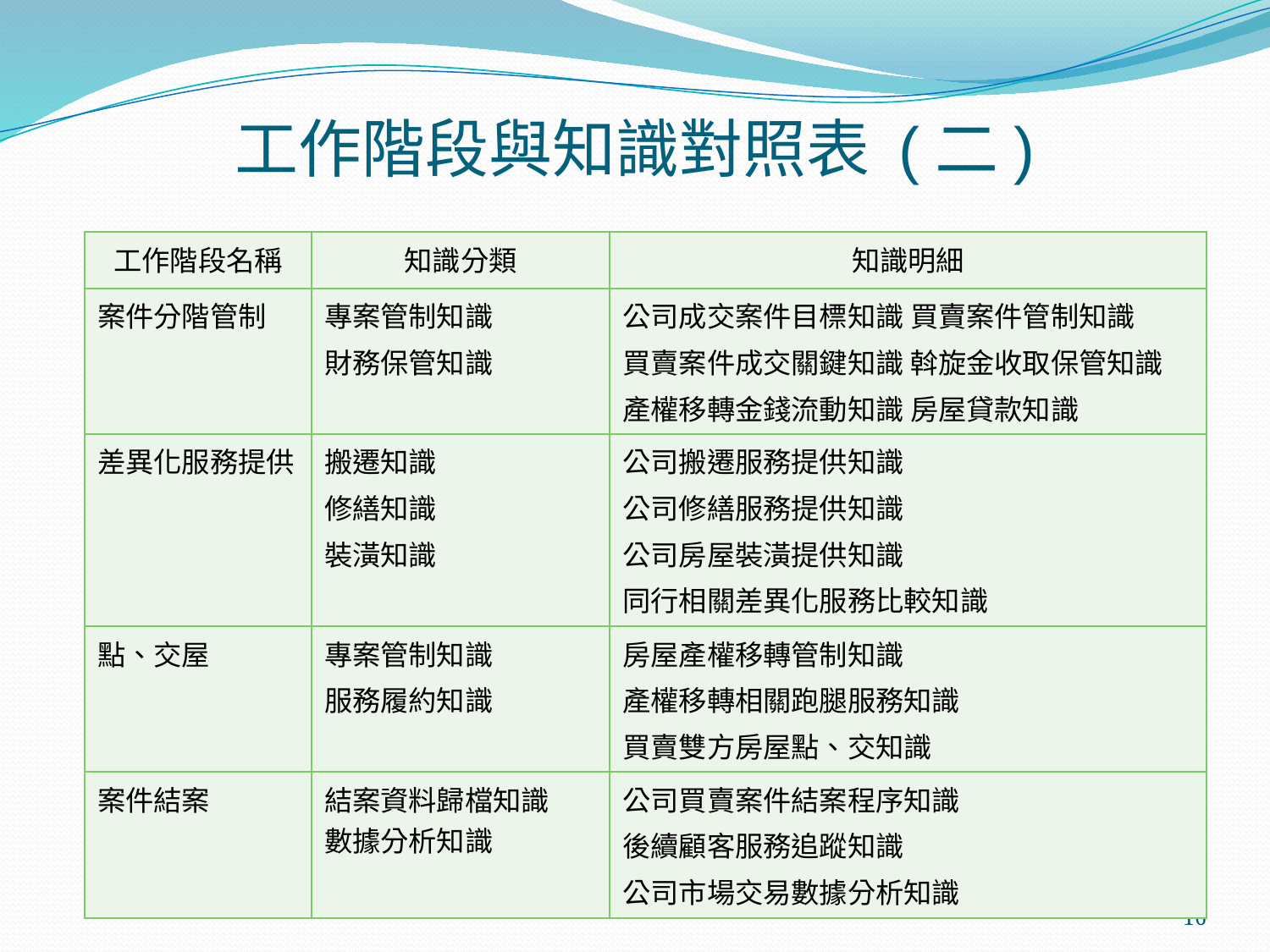

# 工作階段與知識對照表 (二)
| 工作階段名稱 | 知識分類 | 知識明細 |
| --- | --- | --- |
| 案件分階管制 | 專案管制知識 財務保管知識 | 公司成交案件目標知識 買賣案件管制知識 買賣案件成交關鍵知識 斡旋金收取保管知識 產權移轉金錢流動知識 房屋貸款知識 |
| 差異化服務提供 | 搬遷知識 修繕知識 裝潢知識 | 公司搬遷服務提供知識 公司修繕服務提供知識 公司房屋裝潢提供知識 同行相關差異化服務比較知識 |
| 點、交屋 | 專案管制知識 服務履約知識 | 房屋產權移轉管制知識 產權移轉相關跑腿服務知識 買賣雙方房屋點、交知識 |
| 案件結案 | 結案資料歸檔知識 數據分析知識 | 公司買賣案件結案程序知識 後續顧客服務追蹤知識 公司市場交易數據分析知識 |
16